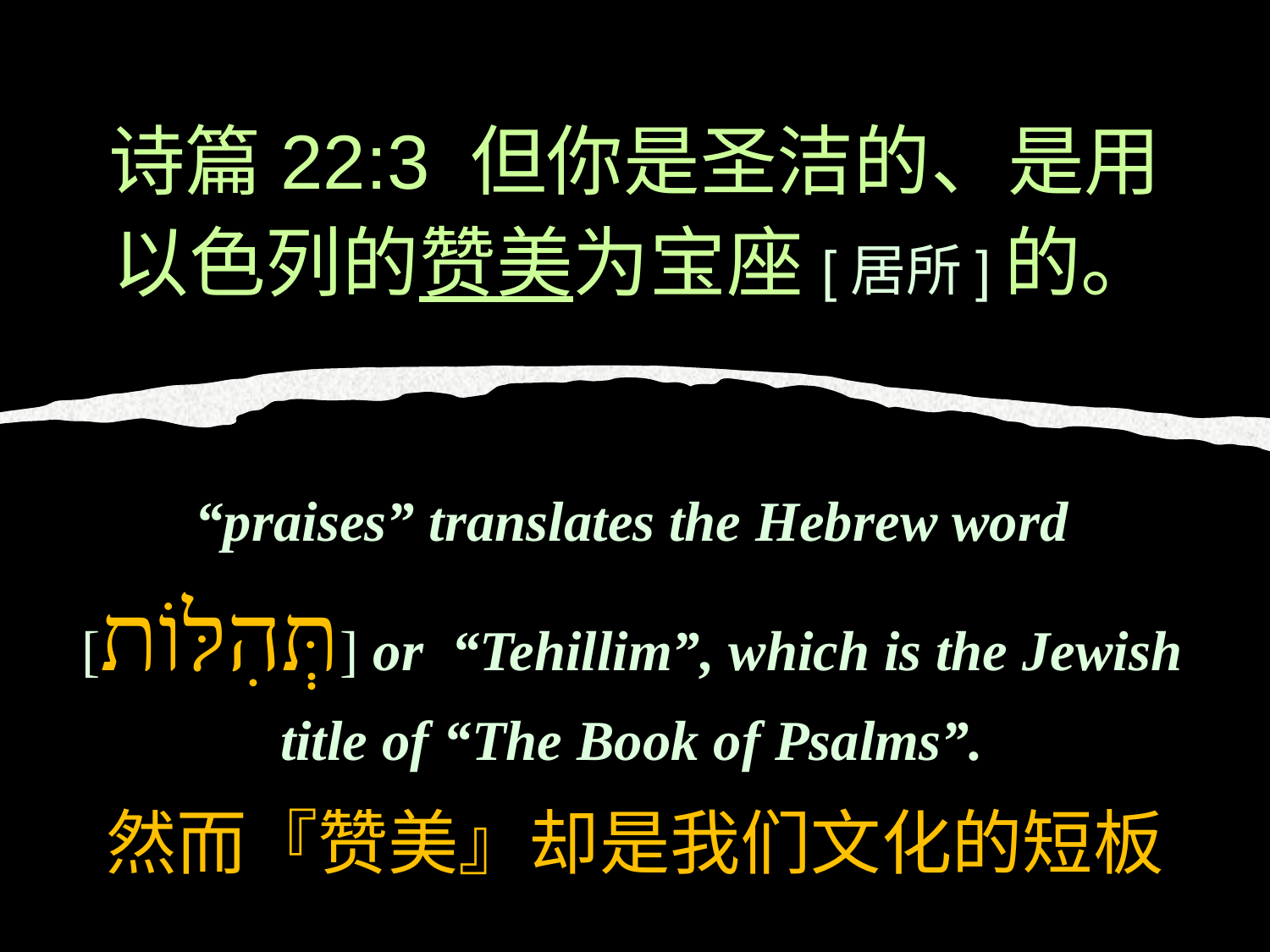

诗篇22:3 但你是圣洁的、是用以色列的赞美为宝座[居所]的。

# “praises” translates the Hebrew word [תְּהִלּוֹת] or  “Tehillim”, which is the Jewish title of “The Book of Psalms”.
然而『赞美』却是我们文化的短板